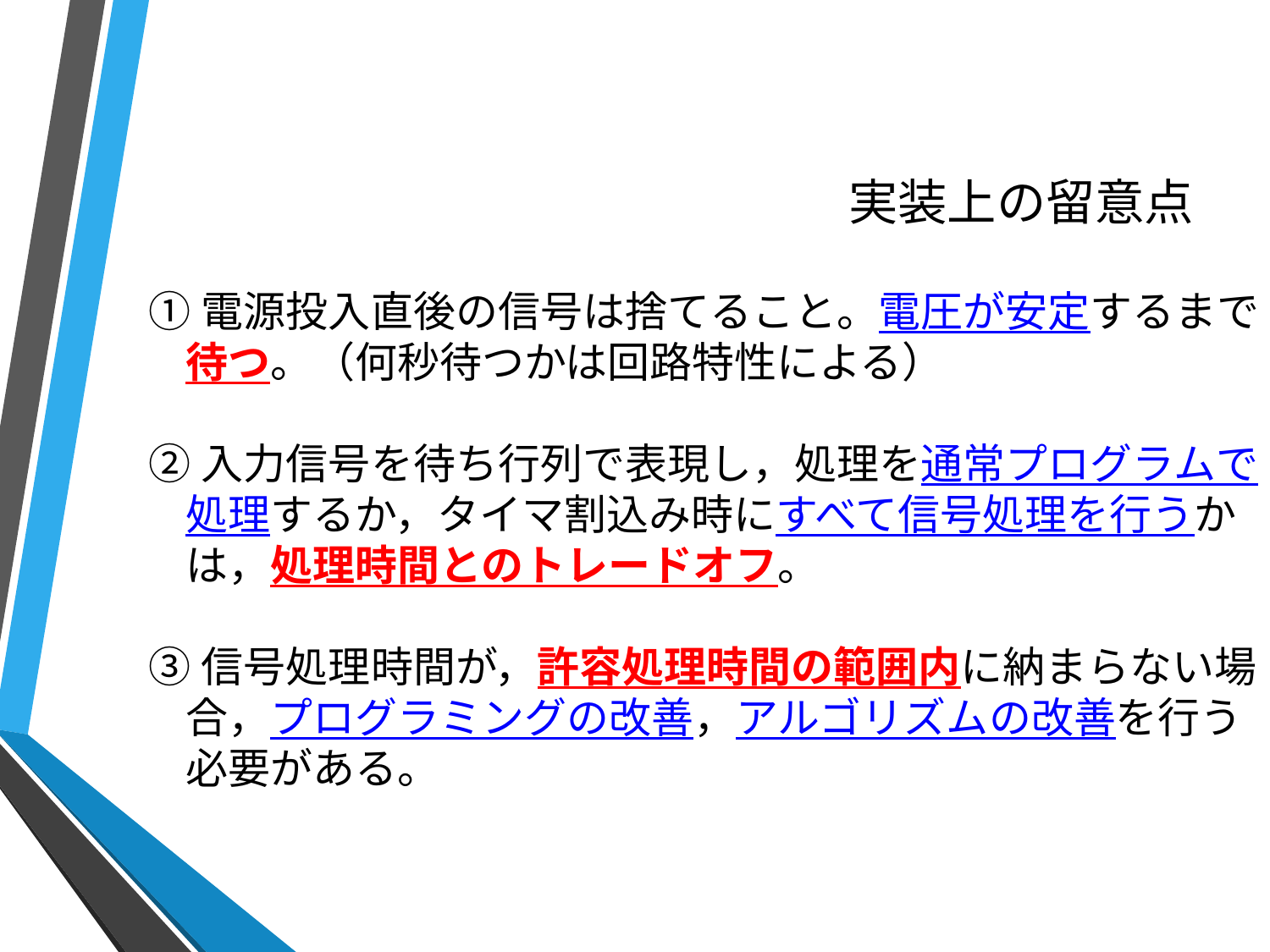

# 実装上の留意点
①電源投入直後の信号は捨てること。電圧が安定するまで待つ。（何秒待つかは回路特性による）

②入力信号を待ち行列で表現し，処理を通常プログラムで処理するか，タイマ割込み時にすべて信号処理を行うかは，処理時間とのトレードオフ。

③信号処理時間が，許容処理時間の範囲内に納まらない場合，プログラミングの改善，アルゴリズムの改善を行う必要がある。